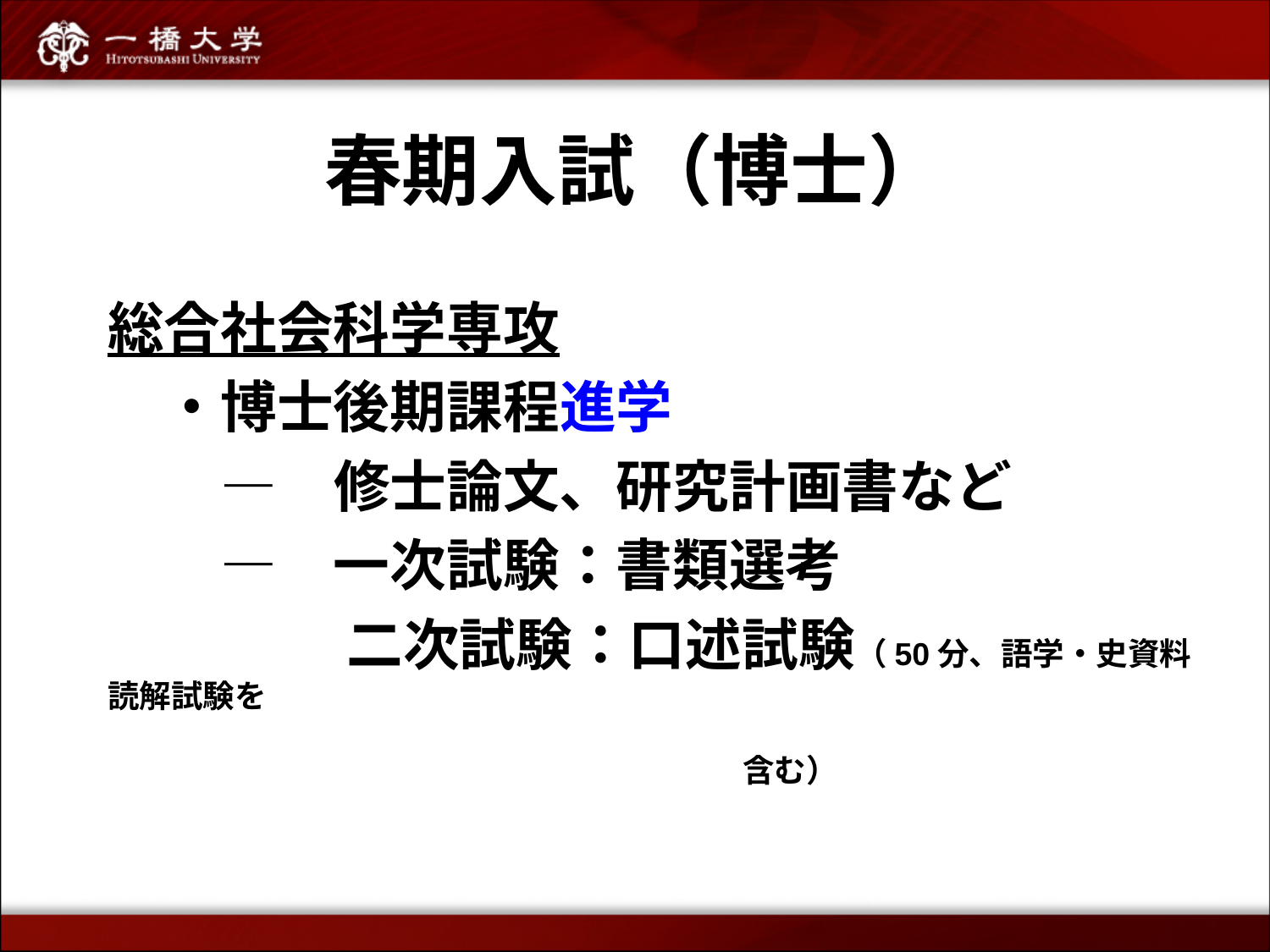

# 春期入試（博士）
総合社会科学専攻
　・博士後期課程進学
　　―　修士論文、研究計画書など
　　―　一次試験：書類選考
　　　　 二次試験：口述試験（50分、語学・史資料読解試験を
　　　　　　　　　　　　　　　　　　　　含む）